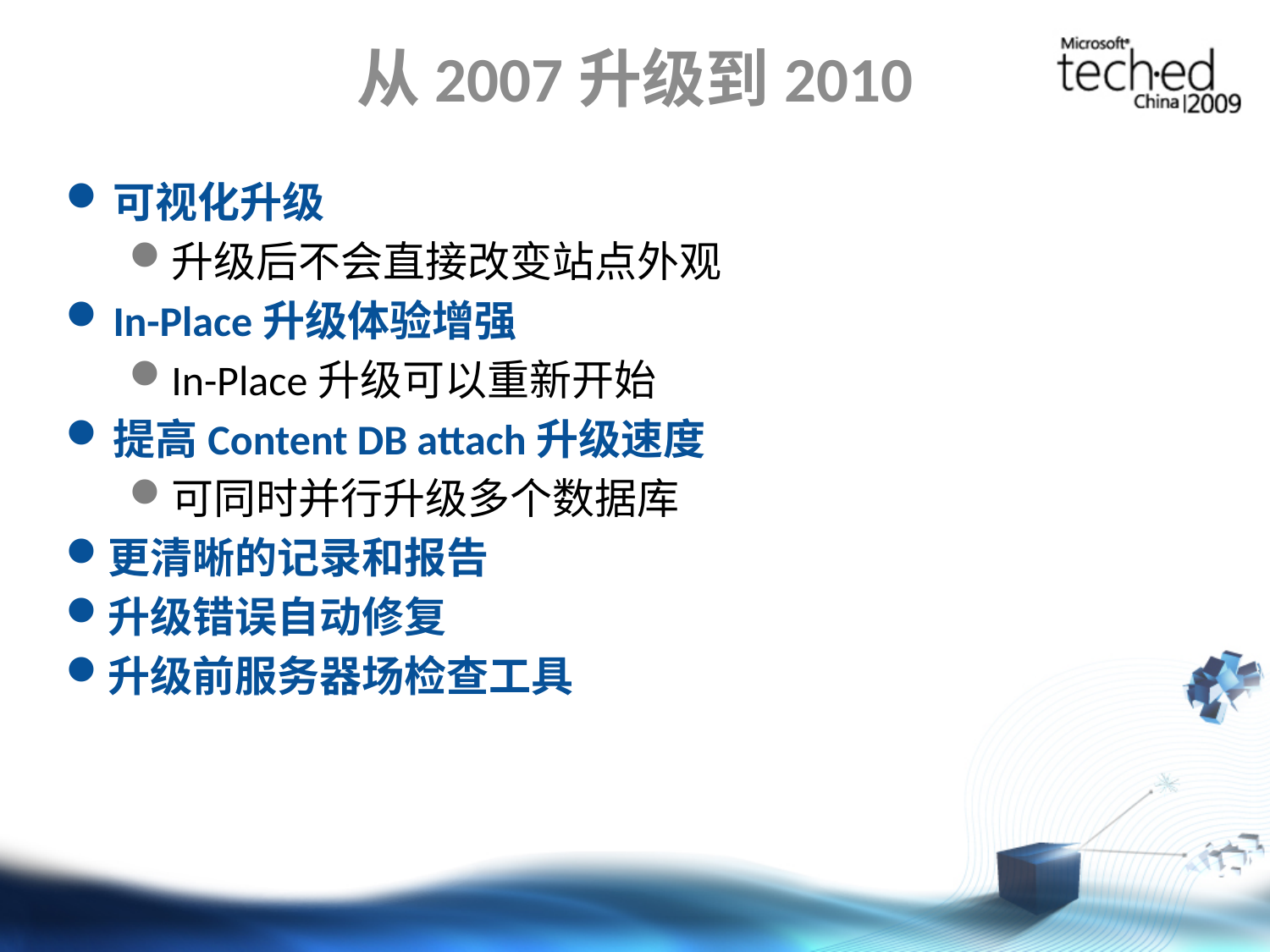

# 从2007升级到2010
可视化升级
升级后不会直接改变站点外观
In-Place升级体验增强
In-Place升级可以重新开始
提高Content DB attach升级速度
可同时并行升级多个数据库
更清晰的记录和报告
升级错误自动修复
升级前服务器场检查工具